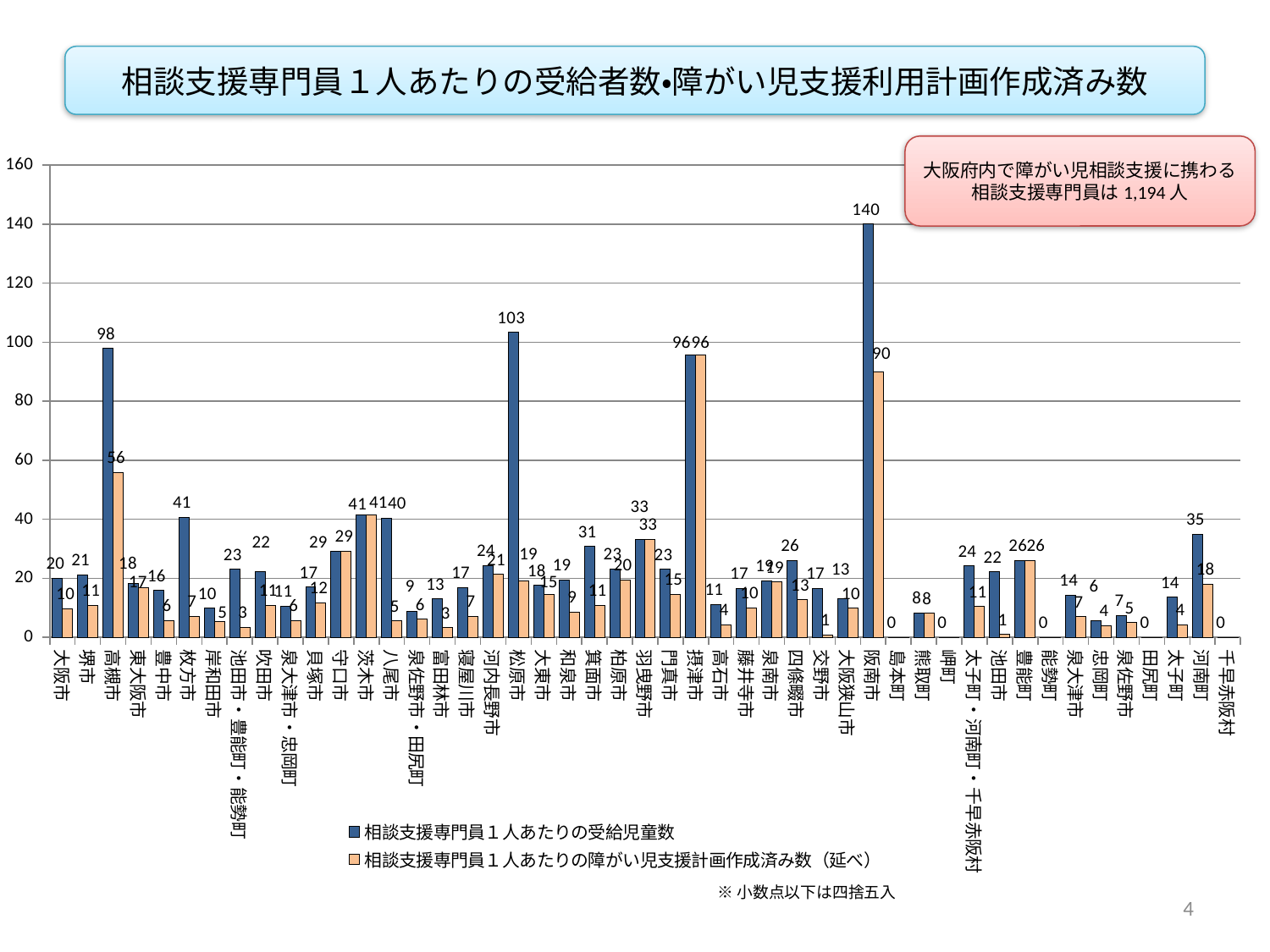

相談支援専門員１人あたりの受給者数・障がい児支援利用計画作成済み数

### Chart

| Category |  |  |
|---|---|---|
| 大阪市 | 20.005 | 9.7575 |
| 堺市 | 21.114285714285714 | 10.866666666666667 |
| 高槻市 | 97.86666666666666 | 55.93333333333333 |
| 東大阪市 | 18.20967741935484 | 16.822580645161292 |
| 豊中市 | 15.91044776119403 | 5.7164179104477615 |
| 枚方市 | 40.73913043478261 | 7.173913043478261 |
| 岸和田市 | 9.823529411764707 | 5.333333333333333 |
| 池田市・豊能町・能勢町 | 23.071428571428573 | 3.357142857142857 |
| 吹田市 | 22.346153846153847 | 10.826923076923077 |
| 泉大津市・忠岡町 | 10.625 | 5.708333333333333 |
| 貝塚市 | 17.0 | 11.733333333333333 |
| 守口市 | 29.153846153846153 | 29.153846153846153 |
| 茨木市 | 41.37931034482759 | 41.3448275862069 |
| 八尾市 | 40.36842105263158 | 5.473684210526316 |
| 泉佐野市・田尻町 | 8.64516129032258 | 6.161290322580645 |
| 富田林市 | 13.037037037037036 | 3.3333333333333335 |
| 寝屋川市 | 16.783783783783782 | 7.054054054054054 |
| 河内長野市 | 24.272727272727273 | 21.272727272727273 |
| 松原市 | 103.33333333333333 | 19.0 |
| 大東市 | 17.653846153846153 | 14.5 |
| 和泉市 | 19.48148148148148 | 8.555555555555555 |
| 箕面市 | 30.88235294117647 | 10.823529411764707 |
| 柏原市 | 23.25 | 19.5 |
| 羽曳野市 | 33.22222222222222 | 33.22222222222222 |
| 門真市 | 23.0 | 14.642857142857142 |
| 摂津市 | 95.66666666666667 | 95.66666666666667 |
| 高石市 | 11.076923076923077 | 4.230769230769231 |
| 藤井寺市 | 16.5 | 10.0 |
| 泉南市 | 19.133333333333333 | 18.666666666666668 |
| 四條畷市 | 26.11111111111111 | 12.777777777777779 |
| 交野市 | 16.6 | 0.8666666666666667 |
| 大阪狭山市 | 13.153846153846153 | 9.846153846153847 |
| 阪南市 | 140.0 | 90.0 |
| 島本町 | 0.0 | 0.0 |
| 熊取町 | 8.25 | 8.083333333333334 |
| 岬町 | 0.0 | 0.0 |
| 太子町・河南町・千早赤阪村 | 24.25 | 10.5 |
| 池田市 | 22.153846153846153 | 0.9230769230769231 |
| 豊能町 | 26.0 | 26.0 |
| 能勢町 | 0.0 | 0.0 |
| 泉大津市 | 14.285714285714286 | 7.0 |
| 忠岡町 | 5.5 | 3.9 |
| 泉佐野市 | 7.483870967741935 | 5.064516129032258 |
| 田尻町 | 0.0 | 0.0 |
| 太子町 | 13.666666666666666 | 4.333333333333333 |
| 河南町 | 35.0 | 18.0 |
| 千早赤阪村 | 0.0 | 0.0 |
大阪府内で障がい児相談支援に携わる相談支援専門員は1,194人
※小数点以下は四捨五入
4